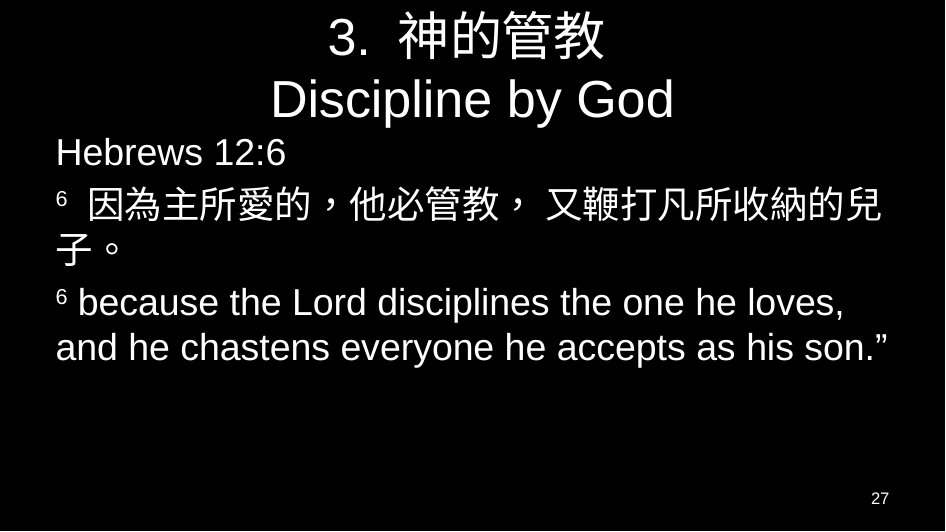

# 3. 神的管教 Discipline by God
Hebrews 12:6
6 因為主所愛的，他必管教， 又鞭打凡所收納的兒子。
6 because the Lord disciplines the one he loves, and he chastens everyone he accepts as his son.”

27